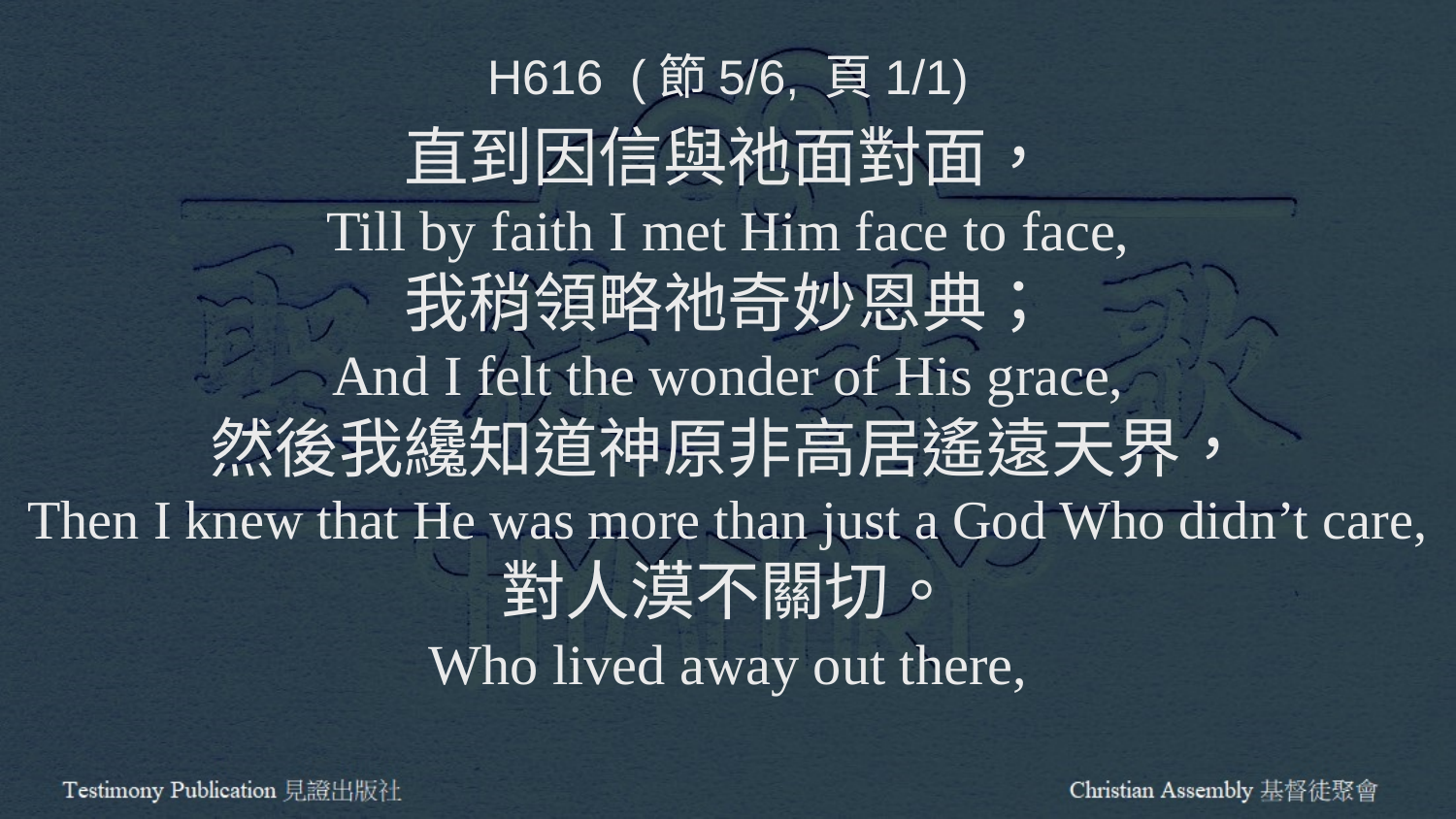

H616  (節5/6, 頁1/1)
直到因信與祂面對面，
Till by faith I met Him face to face,
我稍領略祂奇妙恩典；
And I felt the wonder of His grace,
然後我纔知道神原非高居遙遠天界，
Then I knew that He was more than just a God Who didn’t care,
對人漠不關切。
Who lived away out there,